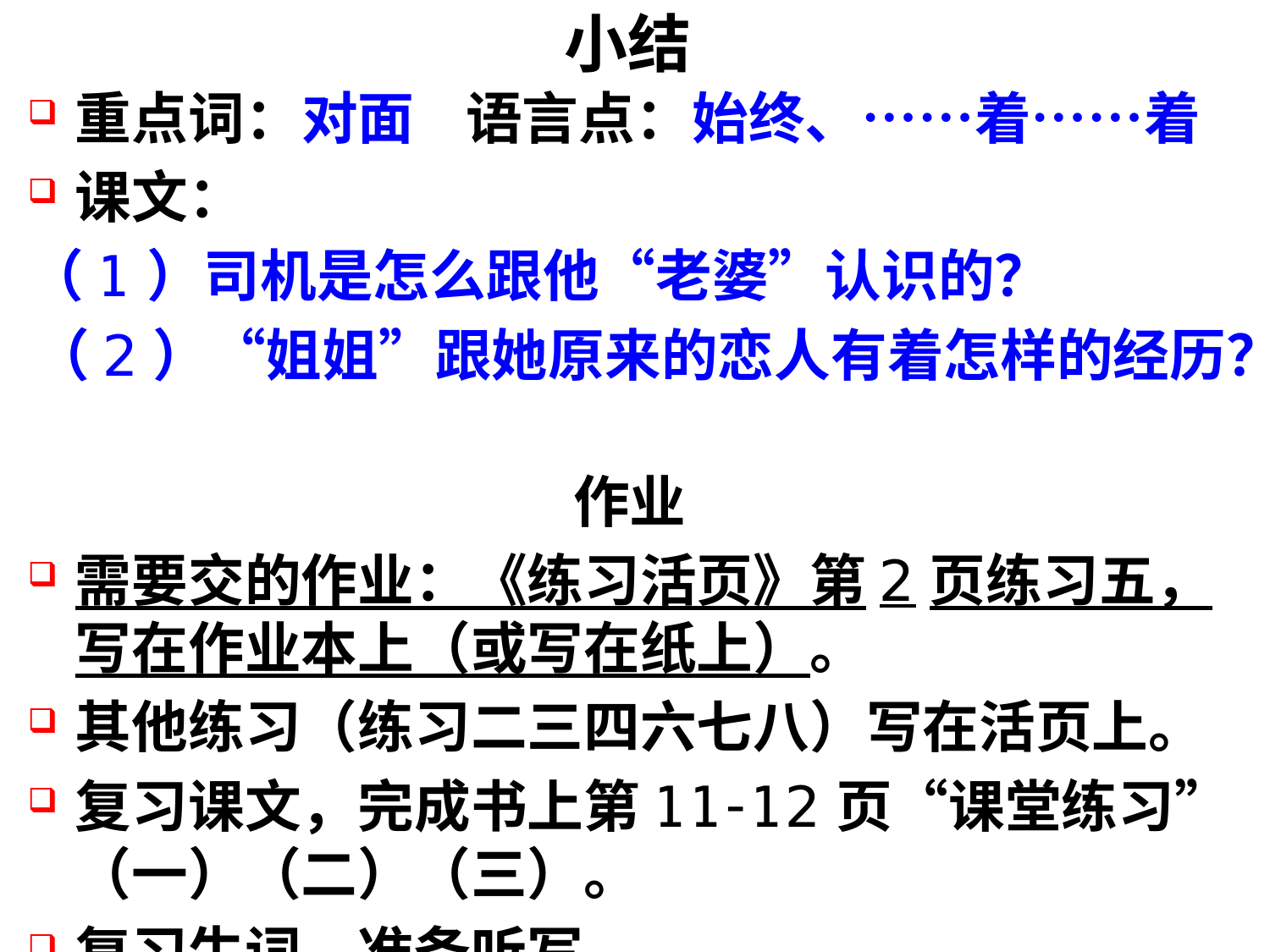

# 小结
重点词：对面    语言点：始终、……着……着
课文：
（1）司机是怎么跟他“老婆”认识的？
（2）“姐姐”跟她原来的恋人有着怎样的经历？
作业
需要交的作业：《练习活页》第2页练习五，写在作业本上（或写在纸上）。
其他练习（练习二三四六七八）写在活页上。
复习课文，完成书上第11-12页“课堂练习”（一）（二）（三）。
复习生词，准备听写。